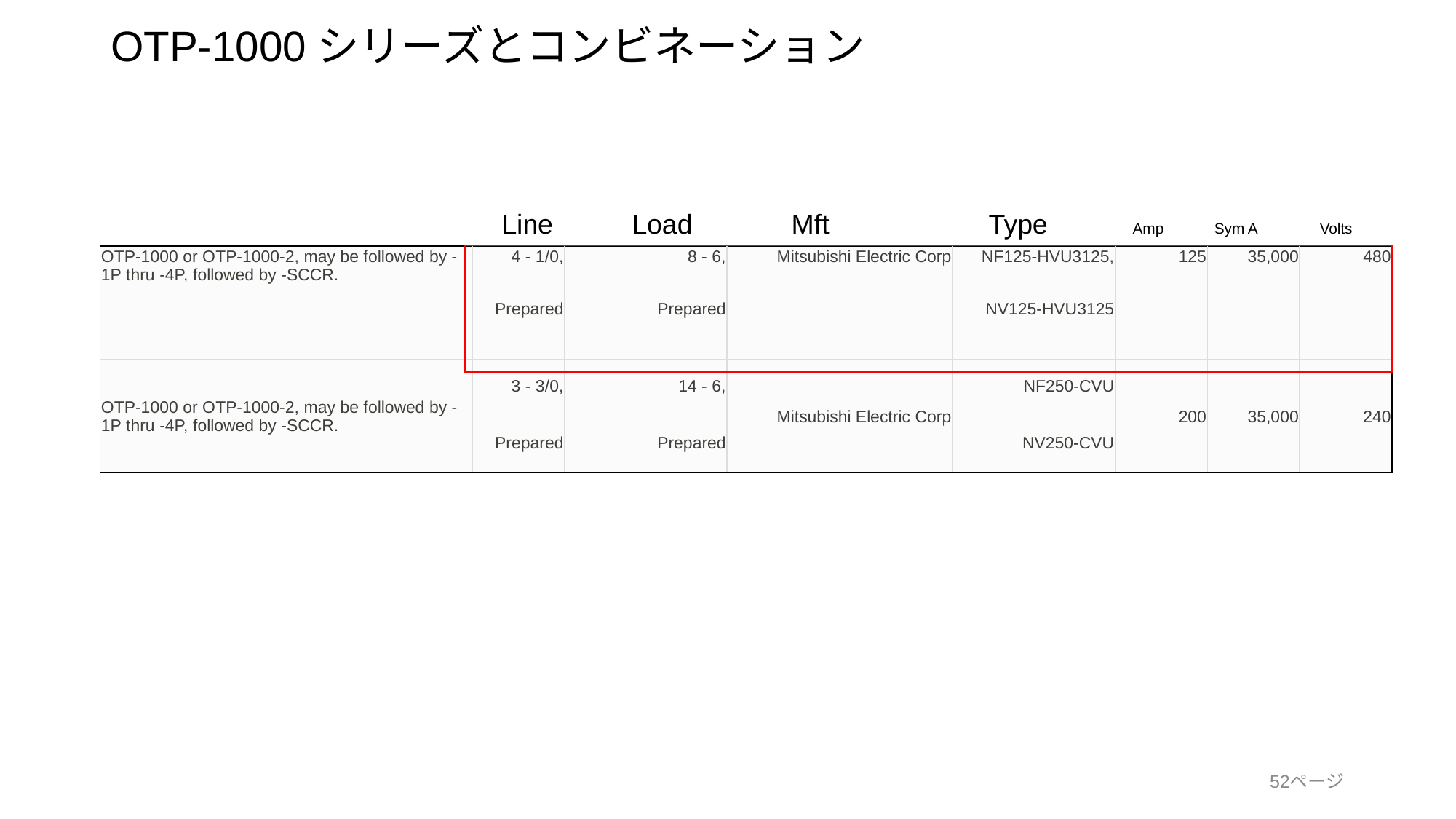

# OTP-1000シリーズとコンビネーション
Line 　     Load             Mft                     Type           Amp      　 Sym A      　　Volts

| OTP-1000 or OTP-1000-2, may be followed by -1P thru -4P, followed by -SCCR. | 4 - 1/0, | 8 - 6, | Mitsubishi Electric Corp | NF125-HVU3125, | 125 | 35,000 | 480 |
| --- | --- | --- | --- | --- | --- | --- | --- |
|  | Prepared | Prepared |  | NV125-HVU3125 |  |  |  |
| OTP-1000 or OTP-1000-2, may be followed by -1P thru -4P, followed by -SCCR. | 3 - 3/0, | 14 - 6, | Mitsubishi Electric Corp | NF250-CVU | 200 | 35,000 | 240 |
|  | Prepared | Prepared |  | NV250-CVU |  |  |  |
52ページ